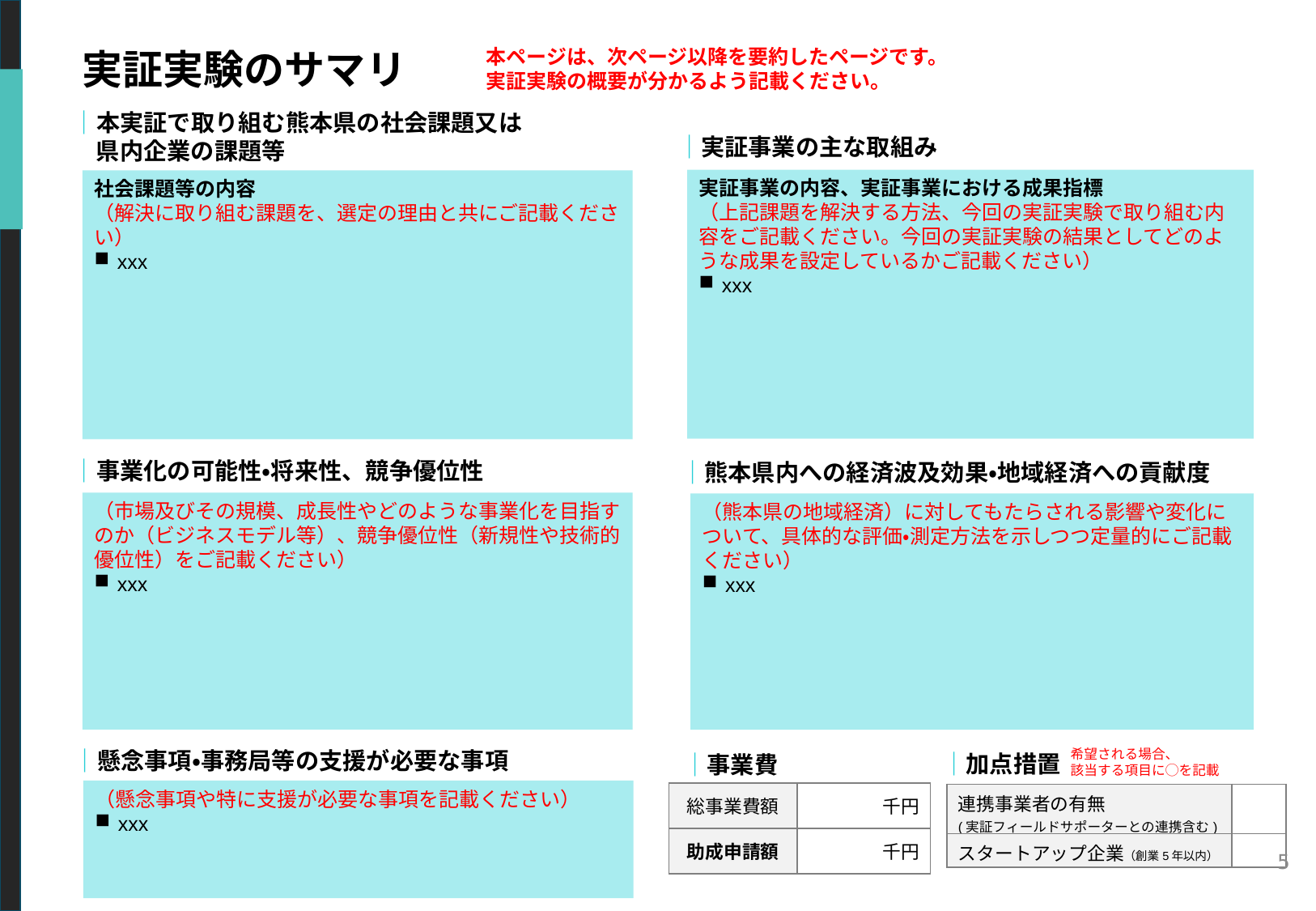

実証実験のサマリ
本ページは、次ページ以降を要約したページです。
実証実験の概要が分かるよう記載ください。

｜本実証で取り組む熊本県の社会課題又は
　県内企業の課題等
｜実証事業の主な取組み
実証事業の内容、実証事業における成果指標
（上記課題を解決する方法、今回の実証実験で取り組む内容をご記載ください。今回の実証実験の結果としてどのような成果を設定しているかご記載ください）
xxx

社会課題等の内容
（解決に取り組む課題を、選定の理由と共にご記載ください）
xxx

｜事業化の可能性・将来性、競争優位性
｜熊本県内への経済波及効果・地域経済への貢献度
（市場及びその規模、成長性やどのような事業化を目指すのか（ビジネスモデル等）、競争優位性（新規性や技術的優位性）をご記載ください）
xxx

（熊本県の地域経済）に対してもたらされる影響や変化について、具体的な評価・測定方法を示しつつ定量的にご記載ください）
xxx

｜懸念事項・事務局等の支援が必要な事項
希望される場合、
該当する項目に◯を記載
｜加点措置
｜事業費
（懸念事項や特に支援が必要な事項を記載ください）
xxx

| 総事業費額 | 千円 |
| --- | --- |
| 助成申請額 | 千円 |
| 連携事業者の有無 (実証フィールドサポーターとの連携含む) |  |
| --- | --- |
| スタートアップ企業（創業5年以内） |  |
5